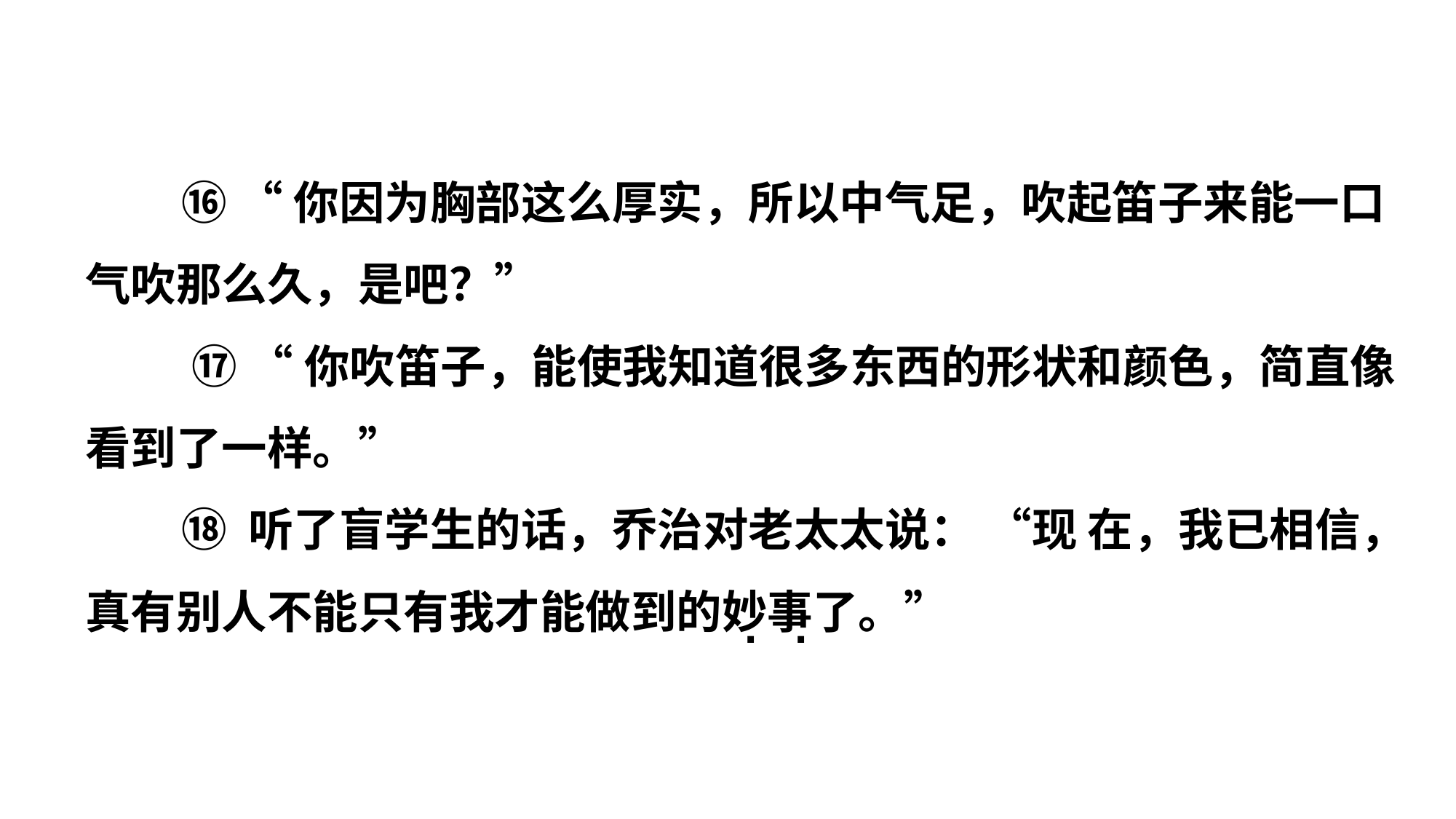

⑯ “你因为胸部这么厚实，所以中气足，吹起笛子来能一口气吹那么久，是吧？”
 ⑰ “你吹笛子，能使我知道很多东西的形状和颜色，简直像看到了一样。”
⑱ 听了盲学生的话，乔治对老太太说： “现 在，我已相信，真有别人不能只有我才能做到的妙事了。”
.   .